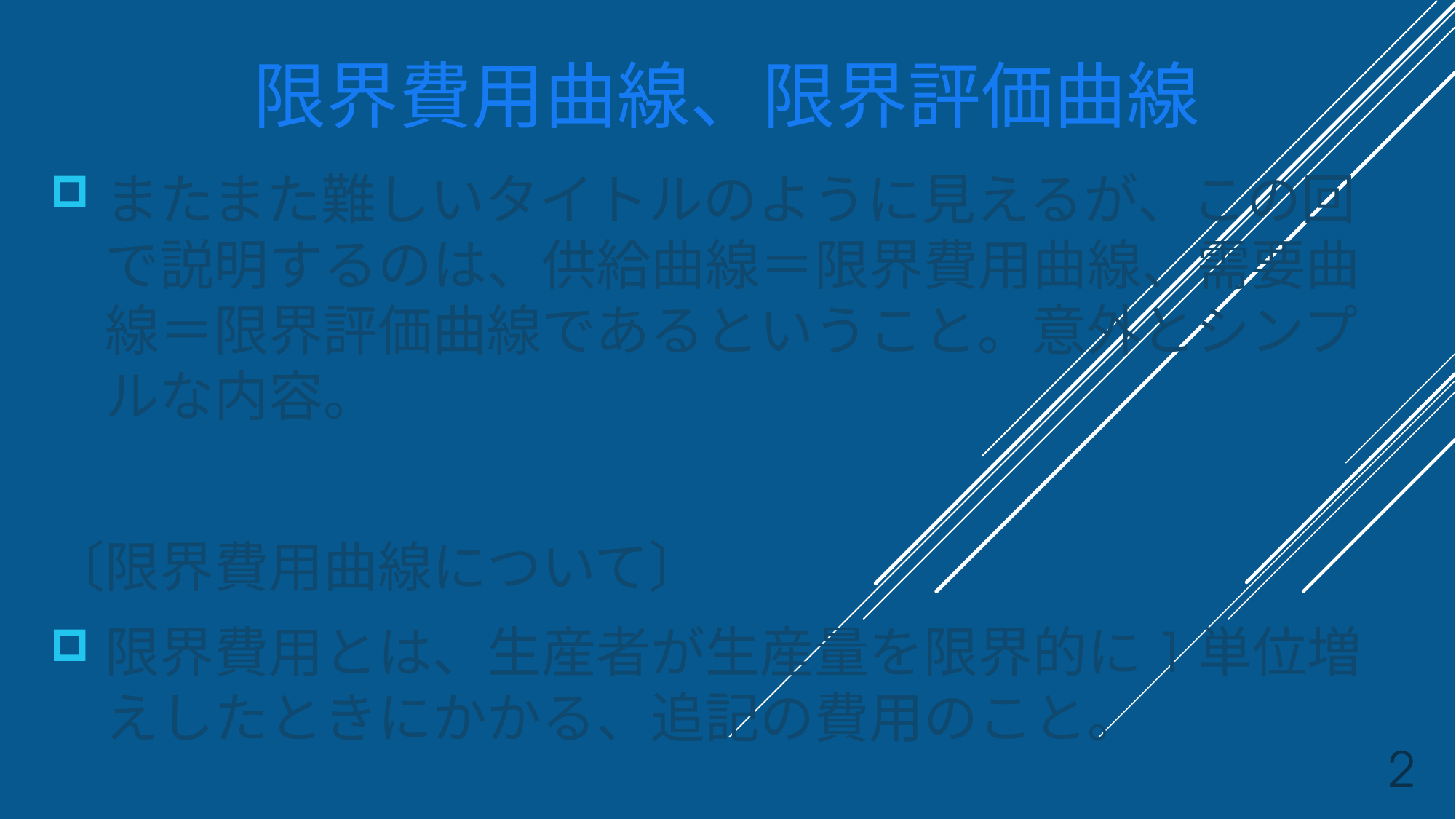

# 限界費用曲線、限界評価曲線
またまた難しいタイトルのように見えるが、この回で説明するのは、供給曲線＝限界費用曲線、需要曲線＝限界評価曲線であるということ。意外とシンプルな内容。

〔限界費用曲線について〕
限界費用とは、生産者が生産量を限界的に1単位増えしたときにかかる、追記の費用のこと。
2